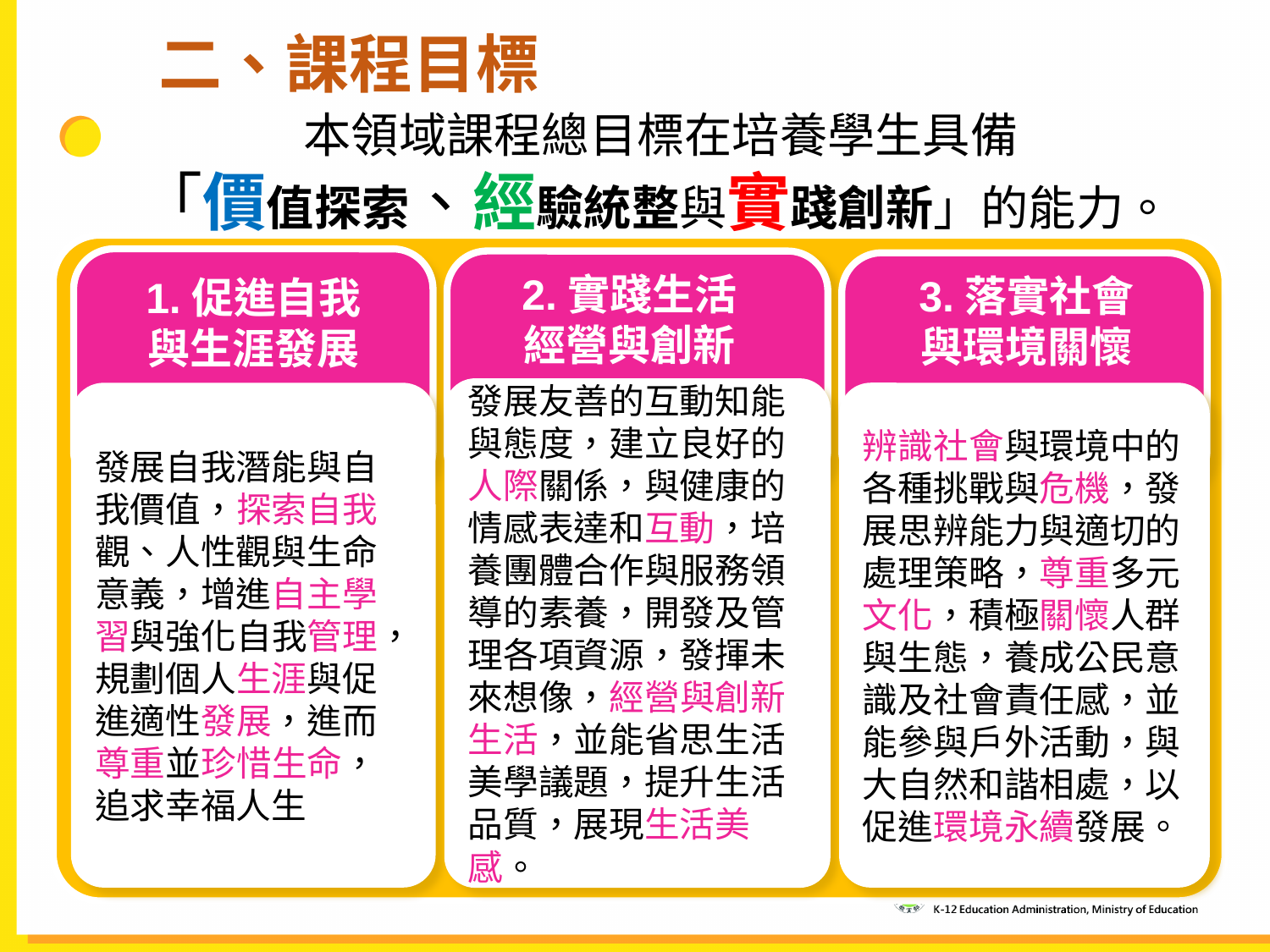

# 二、課程目標
本領域課程總目標在培養學生具備
「價值探索、經驗統整與實踐創新」的能力。

1.促進自我與生涯發展

2.實踐生活
經營與創新

3.落實社會與環境關懷
發展友善的互動知能與態度，建立良好的人際關係，與健康的情感表達和互動，培養團體合作與服務領導的素養，開發及管理各項資源，發揮未來想像，經營與創新生活，並能省思生活美學議題，提升生活品質，展現生活美感。。
發展自我潛能與自我價值，探索自我觀、人性觀與生命意義，增進自主學習與強化自我管理，規劃個人生涯與促進適性發展，進而尊重並珍惜生命，追求幸福人生。
辨識社會與環境中的各種挑戰與危機，發展思辨能力與適切的處理策略，尊重多元文化，積極關懷人群與生態，養成公民意識及社會責任感，並能參與戶外活動，與大自然和諧相處，以促進環境永續發展。